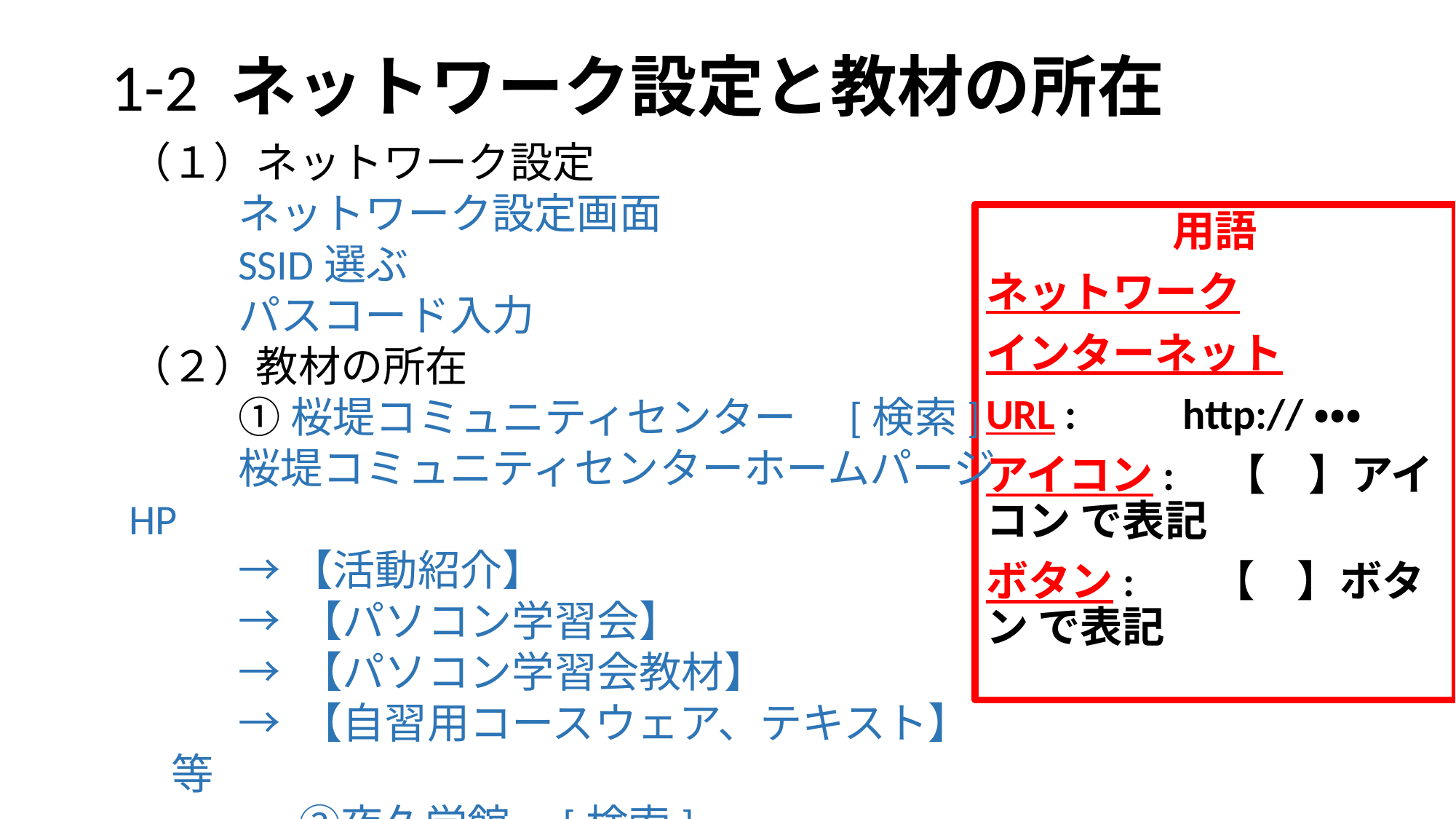

# 1-2 ネットワーク設定と教材の所在
（１）ネットワーク設定
	ネットワーク設定画面
	SSID選ぶ
	パスコード入力
（２）教材の所在
	①桜堤コミュニティセンター　[検索]
	桜堤コミュニティセンターホームパージHP
	→【活動紹介】
	→ 【パソコン学習会】
	→ 【パソコン学習会教材】
	→ 【自習用コースウェア、テキスト】 　等
　　　　②夜久学館　[検索]
　　　　夜久学館ホームページ→PC教室→。。。
用語
ネットワーク
インターネット
URL :           http://・・・
アイコン:    【　】アイコン で表記
ボタン:       【　】ボタン で表記